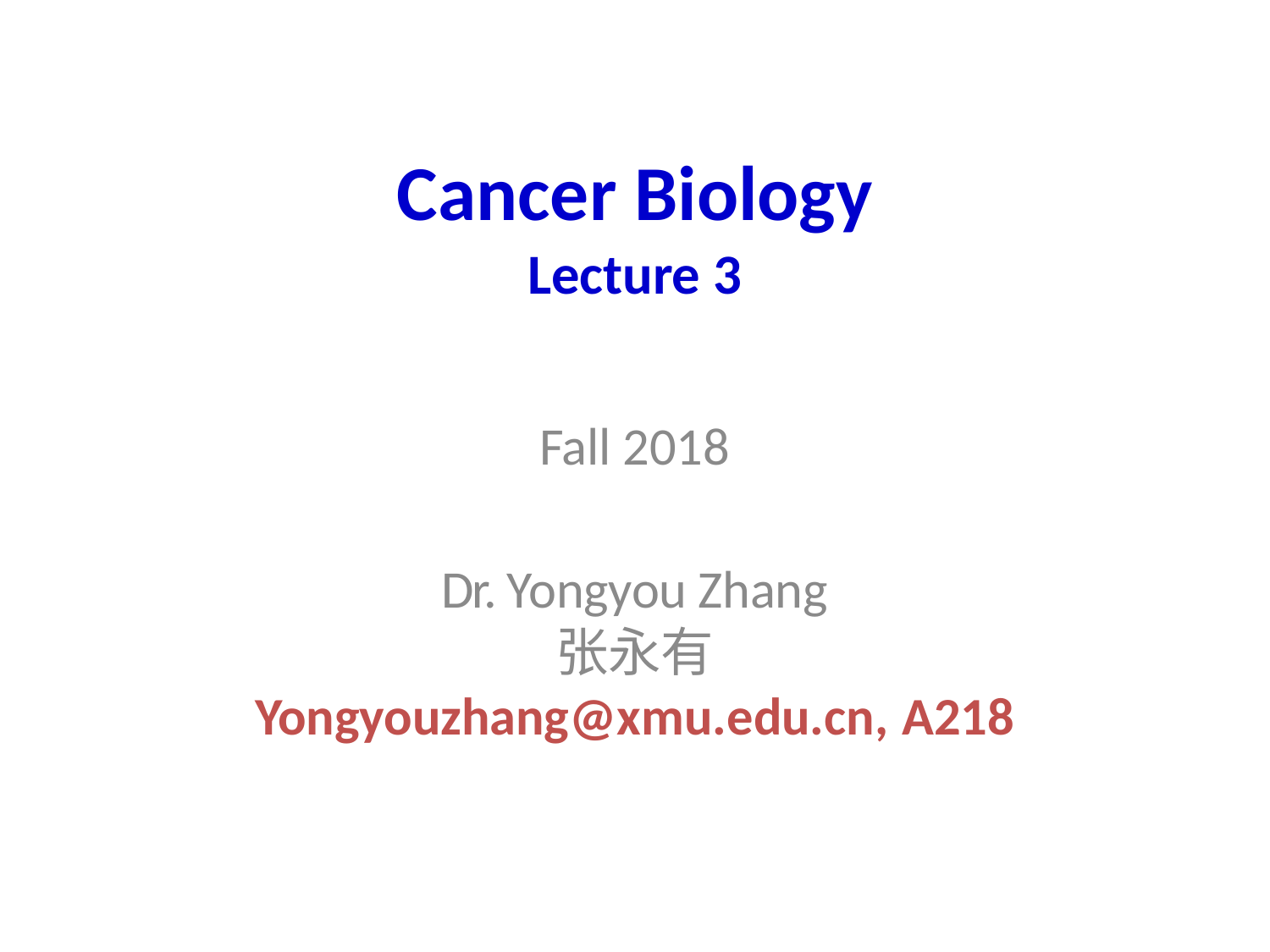

# Cancer Biology
Lecture 3
Fall 2018

Dr. Yongyou Zhang
张永有
Yongyouzhang@xmu.edu.cn,	 A218